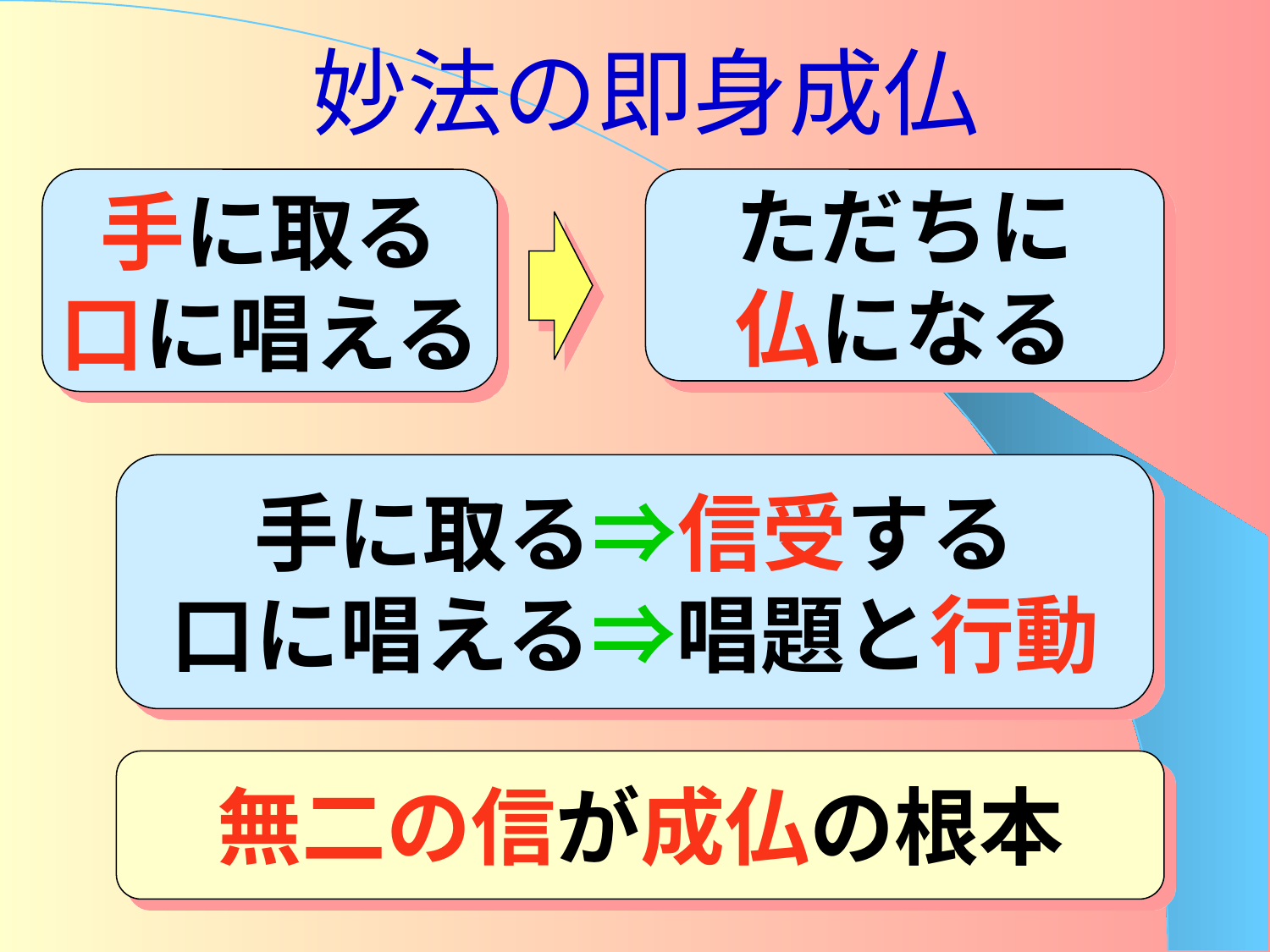

# 妙法の即身成仏
手に取る
口に唱える
ただちに
仏になる

手に取る⇒信受する
口に唱える⇒唱題と行動
無二の信が成仏の根本